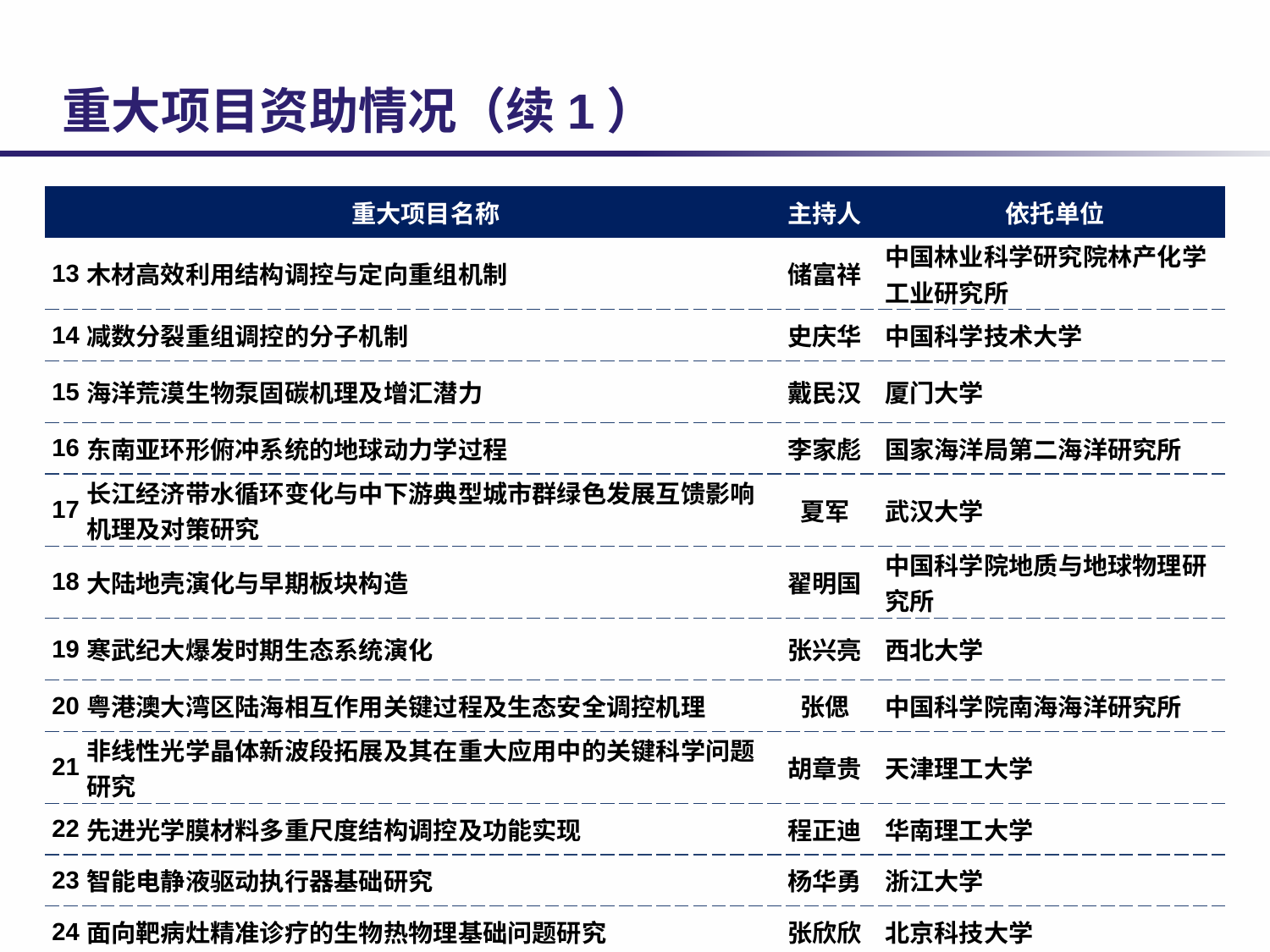

# 重大项目资助情况（续1）
|  | 重大项目名称 | 主持人 | 依托单位 |
| --- | --- | --- | --- |
| 13 | 木材高效利用结构调控与定向重组机制 | 储富祥 | 中国林业科学研究院林产化学工业研究所 |
| 14 | 减数分裂重组调控的分子机制 | 史庆华 | 中国科学技术大学 |
| 15 | 海洋荒漠生物泵固碳机理及增汇潜力 | 戴民汉 | 厦门大学 |
| 16 | 东南亚环形俯冲系统的地球动力学过程 | 李家彪 | 国家海洋局第二海洋研究所 |
| 17 | 长江经济带水循环变化与中下游典型城市群绿色发展互馈影响机理及对策研究 | 夏军 | 武汉大学 |
| 18 | 大陆地壳演化与早期板块构造 | 翟明国 | 中国科学院地质与地球物理研究所 |
| 19 | 寒武纪大爆发时期生态系统演化 | 张兴亮 | 西北大学 |
| 20 | 粤港澳大湾区陆海相互作用关键过程及生态安全调控机理 | 张偲 | 中国科学院南海海洋研究所 |
| 21 | 非线性光学晶体新波段拓展及其在重大应用中的关键科学问题研究 | 胡章贵 | 天津理工大学 |
| 22 | 先进光学膜材料多重尺度结构调控及功能实现 | 程正迪 | 华南理工大学 |
| 23 | 智能电静液驱动执行器基础研究 | 杨华勇 | 浙江大学 |
| 24 | 面向靶病灶精准诊疗的生物热物理基础问题研究 | 张欣欣 | 北京科技大学 |
|  |  |  |  |